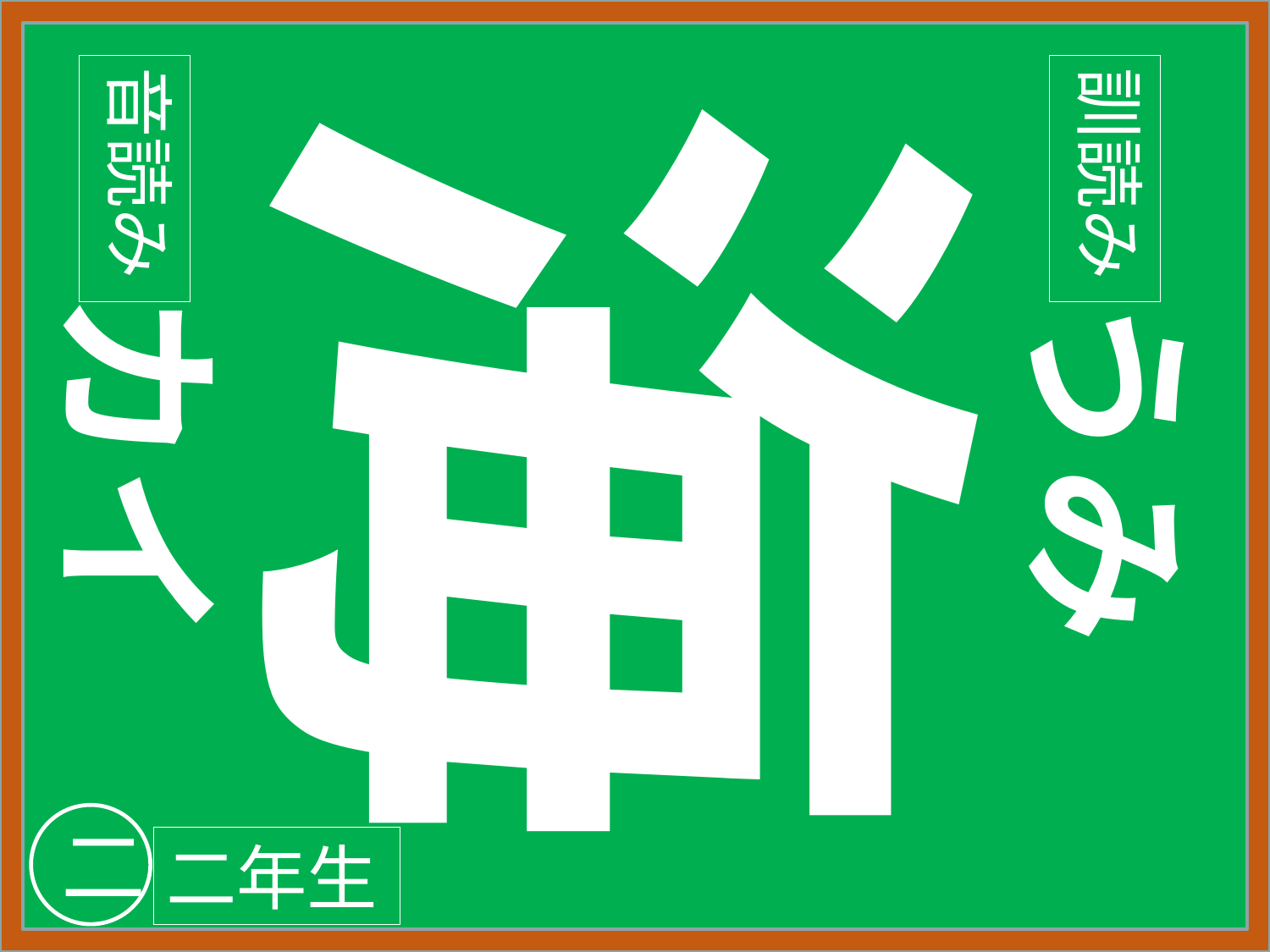

音読み
訓読み
海
カイ
うみ
二
二年生